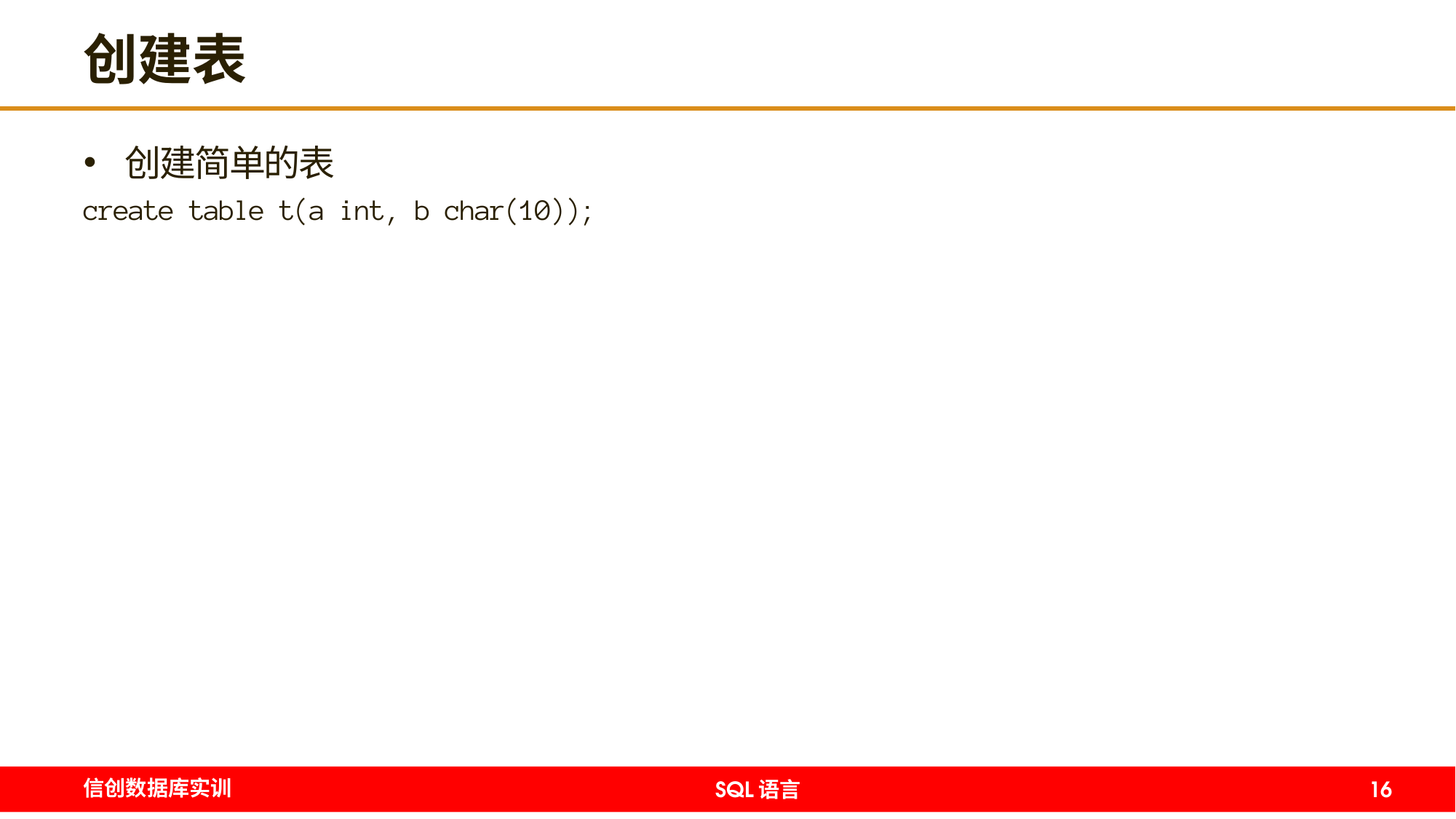

# 创建表
创建简单的表
create table t(a int, b char(10));